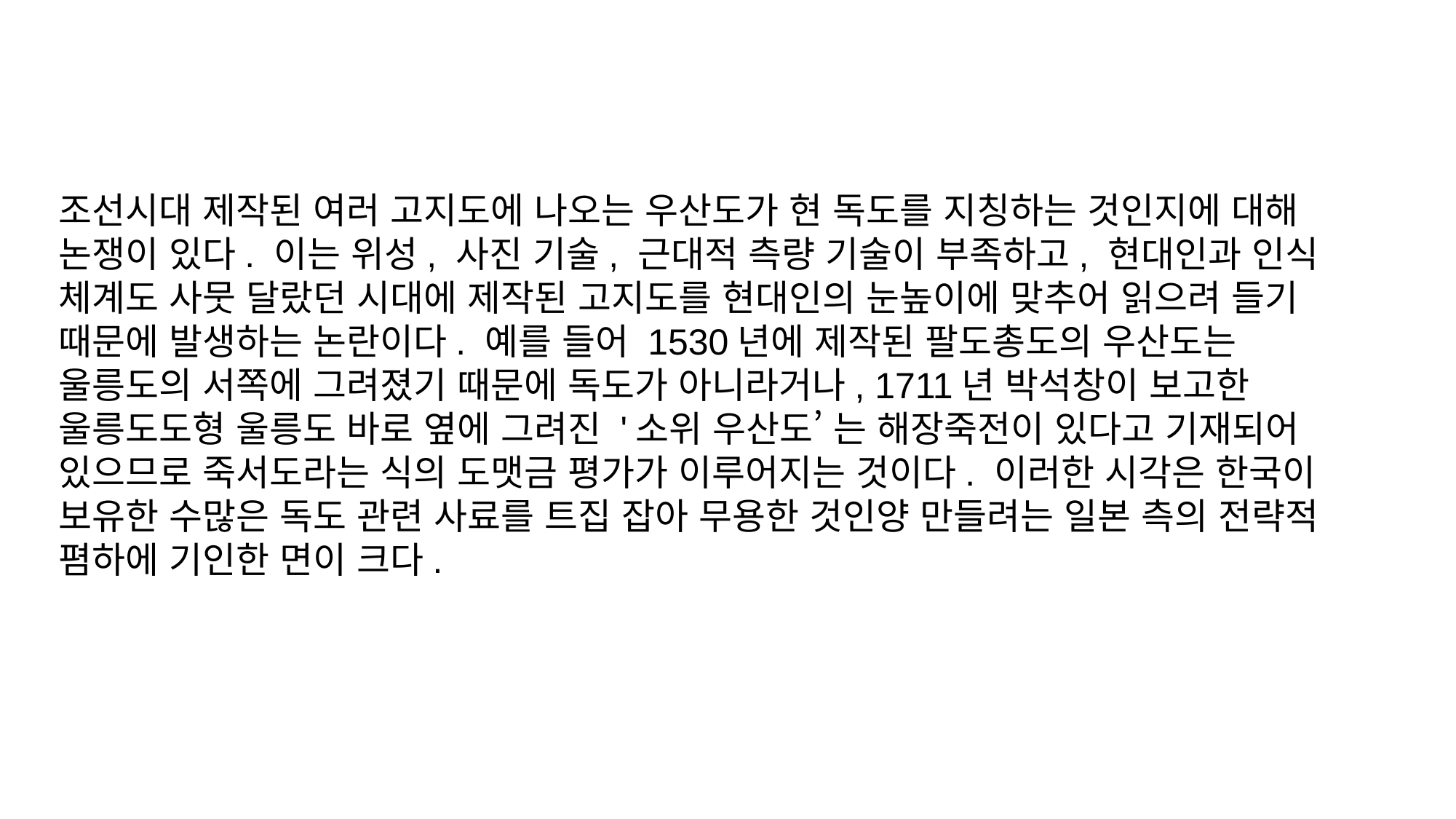

조선시대 제작된 여러 고지도에 나오는 우산도가 현 독도를 지칭하는 것인지에 대해 논쟁이 있다. 이는 위성, 사진 기술, 근대적 측량 기술이 부족하고, 현대인과 인식 체계도 사뭇 달랐던 시대에 제작된 고지도를 현대인의 눈높이에 맞추어 읽으려 들기 때문에 발생하는 논란이다. 예를 들어 1530년에 제작된 팔도총도의 우산도는 울릉도의 서쪽에 그려졌기 때문에 독도가 아니라거나, 1711년 박석창이 보고한 울릉도도형 울릉도 바로 옆에 그려진 '소위 우산도’ 는 해장죽전이 있다고 기재되어 있으므로 죽서도라는 식의 도맷금 평가가 이루어지는 것이다. 이러한 시각은 한국이 보유한 수많은 독도 관련 사료를 트집 잡아 무용한 것인양 만들려는 일본 측의 전략적 폄하에 기인한 면이 크다.